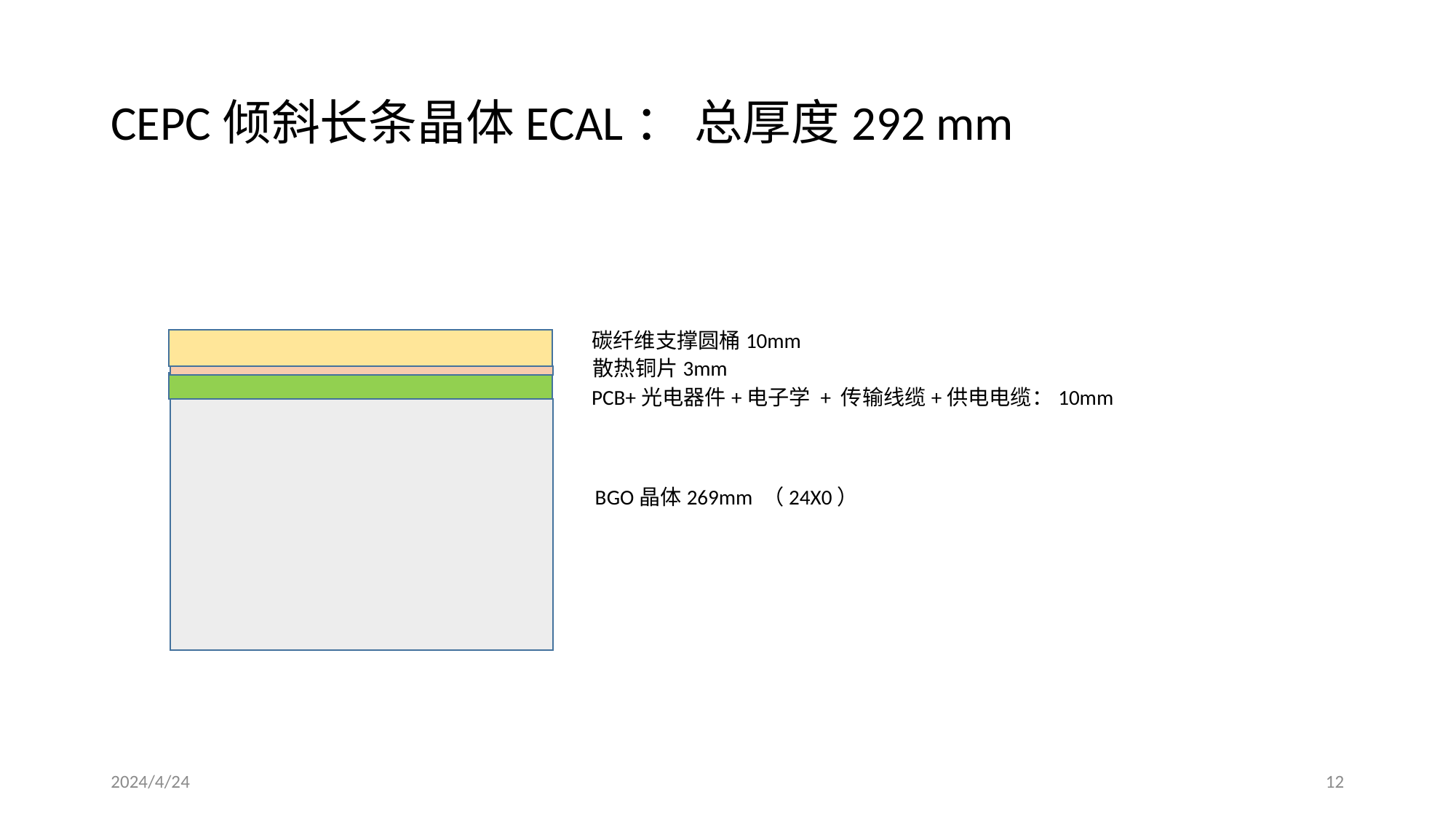

# CEPC倾斜长条晶体ECAL： 总厚度292 mm
碳纤维支撑圆桶10mm

散热铜片3mm

PCB+光电器件+电子学 + 传输线缆+供电电缆：10mm

BGO晶体269mm （24X0）
2024/4/24
12